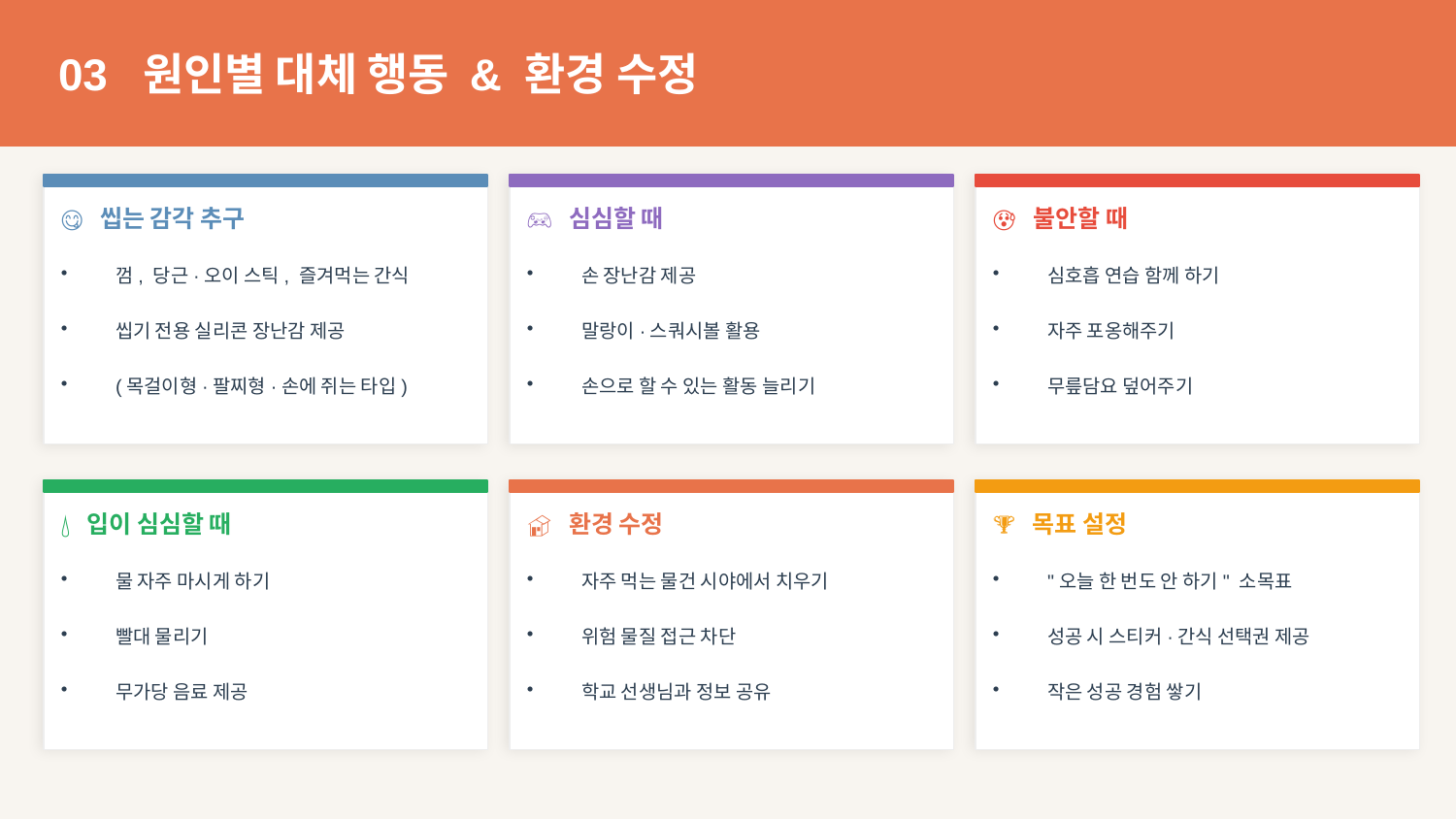

03  원인별 대체 행동 & 환경 수정

😋  씹는 감각 추구
🎮  심심할 때
😰  불안할 때
껌, 당근·오이 스틱, 즐겨먹는 간식
손 장난감 제공
심호흡 연습 함께 하기
씹기 전용 실리콘 장난감 제공
말랑이·스쿼시볼 활용
자주 포옹해주기
(목걸이형·팔찌형·손에 쥐는 타입)
손으로 할 수 있는 활동 늘리기
무릎담요 덮어주기

💧  입이 심심할 때
🏠  환경 수정
🏆  목표 설정
물 자주 마시게 하기
자주 먹는 물건 시야에서 치우기
"오늘 한 번도 안 하기" 소목표
빨대 물리기
위험 물질 접근 차단
성공 시 스티커·간식 선택권 제공
무가당 음료 제공
학교 선생님과 정보 공유
작은 성공 경험 쌓기